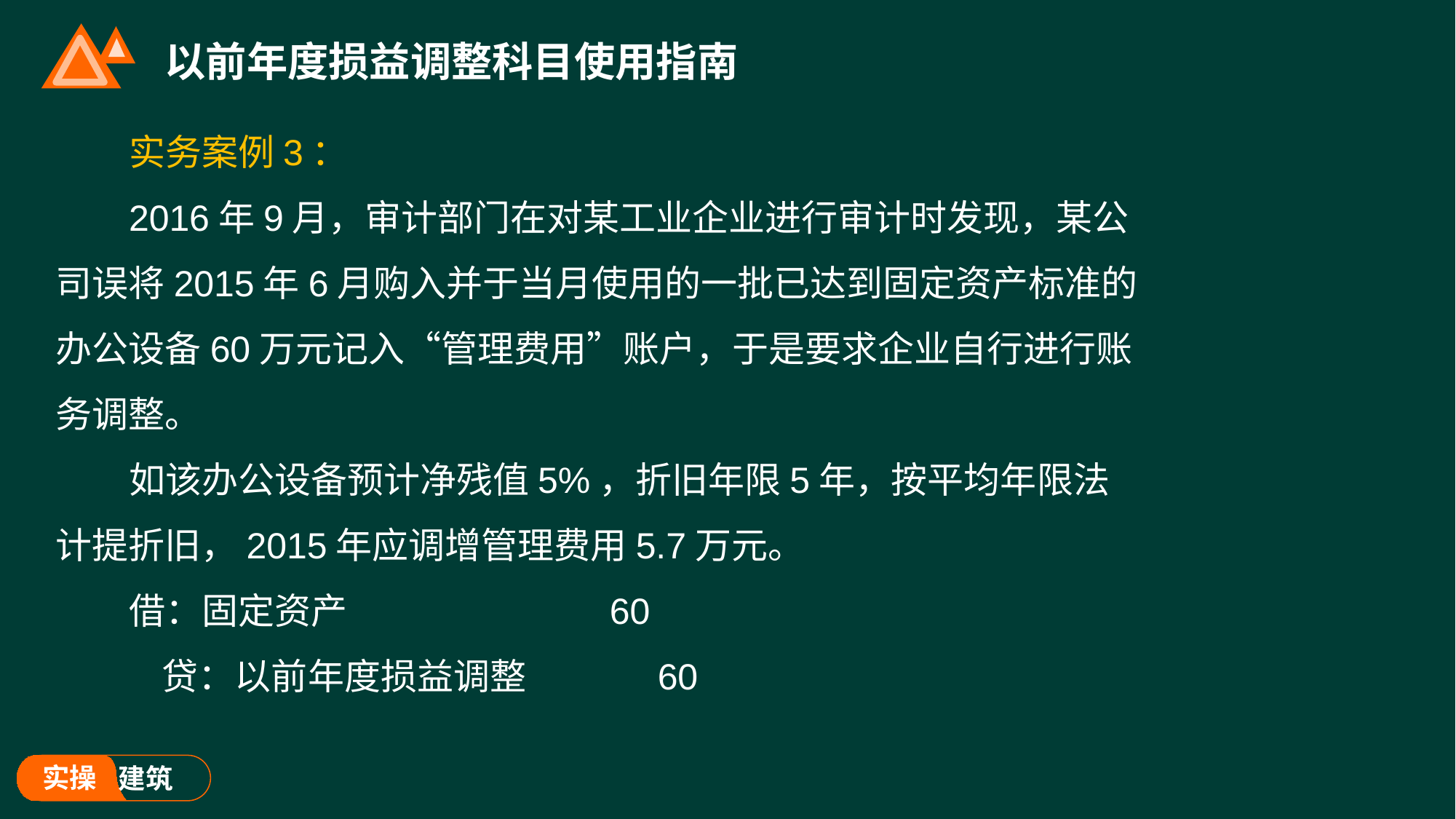

# 以前年度损益调整科目使用指南

实务案例3：
2016年9月，审计部门在对某工业企业进行审计时发现，某公司误将2015年6月购入并于当月使用的一批已达到固定资产标准的办公设备60万元记入“管理费用”账户，于是要求企业自行进行账务调整。
如该办公设备预计净残值5%，折旧年限5年，按平均年限法计提折旧，2015年应调增管理费用5.7万元。
借：固定资产                               60
   贷：以前年度损益调整               60